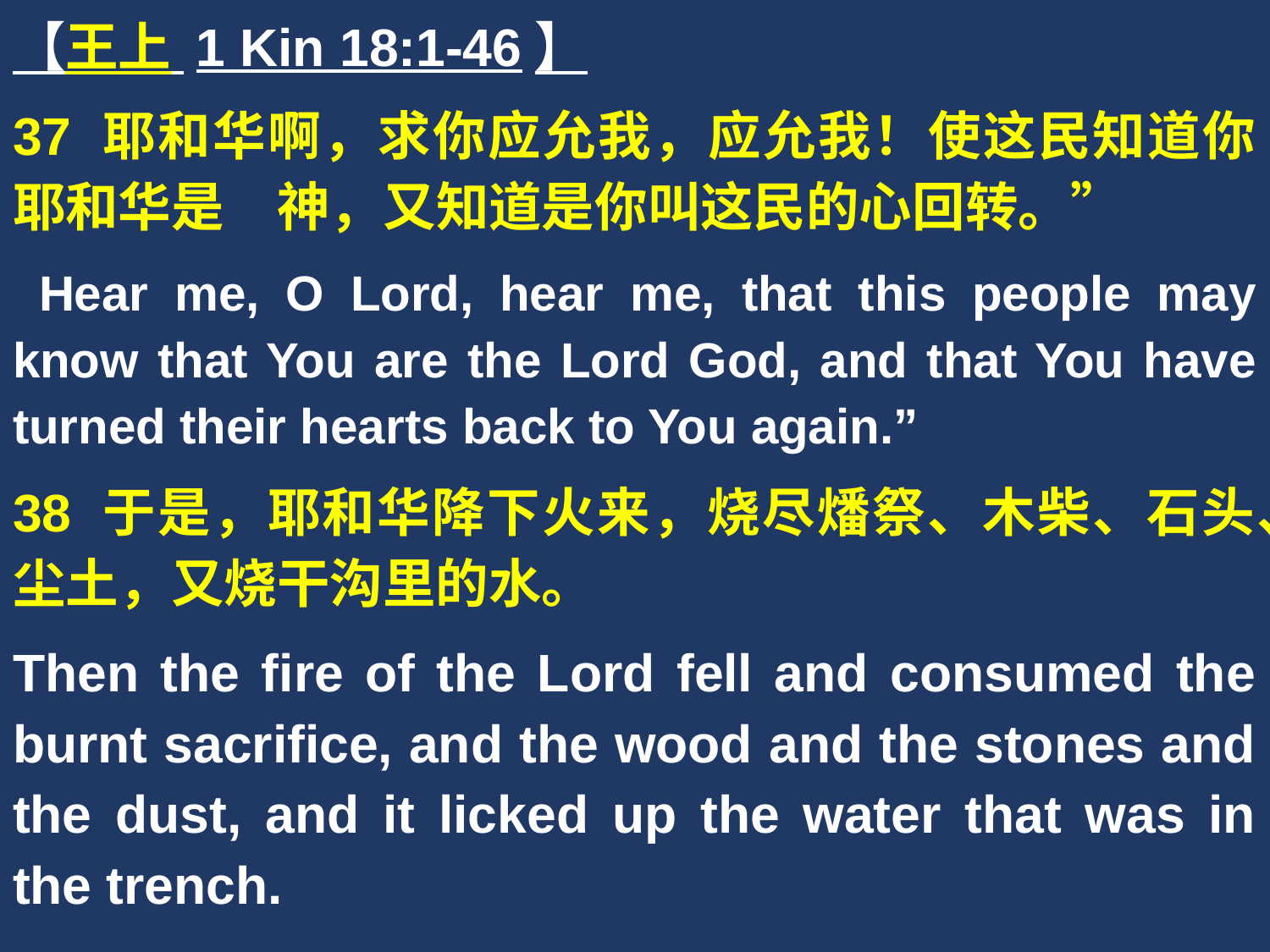

【王上 1 Kin 18:1-46】
37 耶和华啊，求你应允我，应允我！使这民知道你耶和华是　神，又知道是你叫这民的心回转。”
 Hear me, O Lord, hear me, that this people may know that You are the Lord God, and that You have turned their hearts back to You again.”
38 于是，耶和华降下火来，烧尽燔祭、木柴、石头、尘土，又烧干沟里的水。
Then the fire of the Lord fell and consumed the burnt sacrifice, and the wood and the stones and the dust, and it licked up the water that was in the trench.